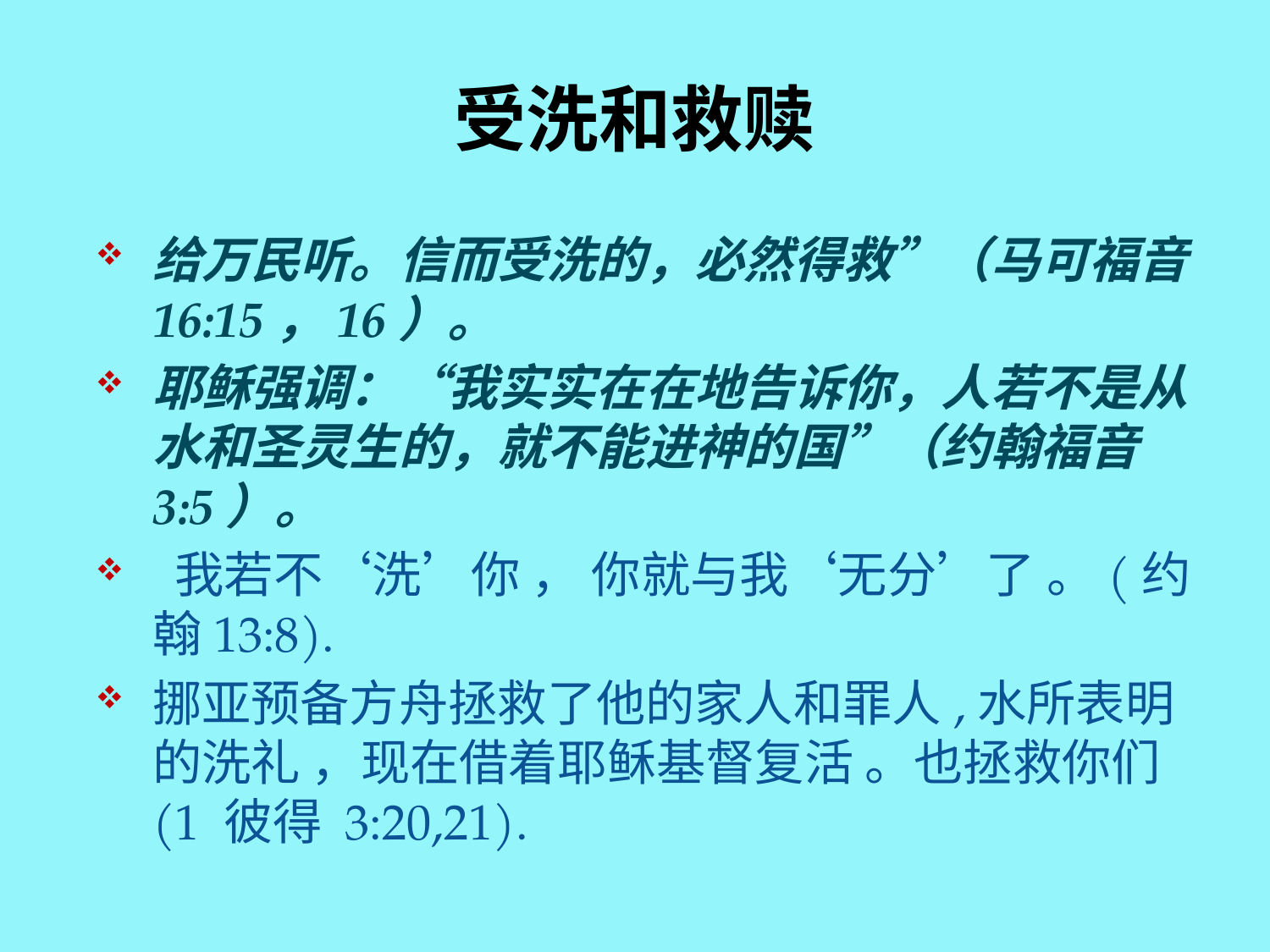

# 受洗和救赎
给万民听。信而受洗的，必然得救”（马可福音16:15，16）。
耶稣强调：“我实实在在地告诉你，人若不是从水和圣灵生的，就不能进神的国”（约翰福音 3:5）。
 我若不‘洗’你 ， 你就与我‘无分’了 。(约翰13:8).
挪亚预备方舟拯救了他的家人和罪人,水所表明 的洗礼 ，现在借着耶稣基督复活 。也拯救你们(1 彼得 3:20,21).